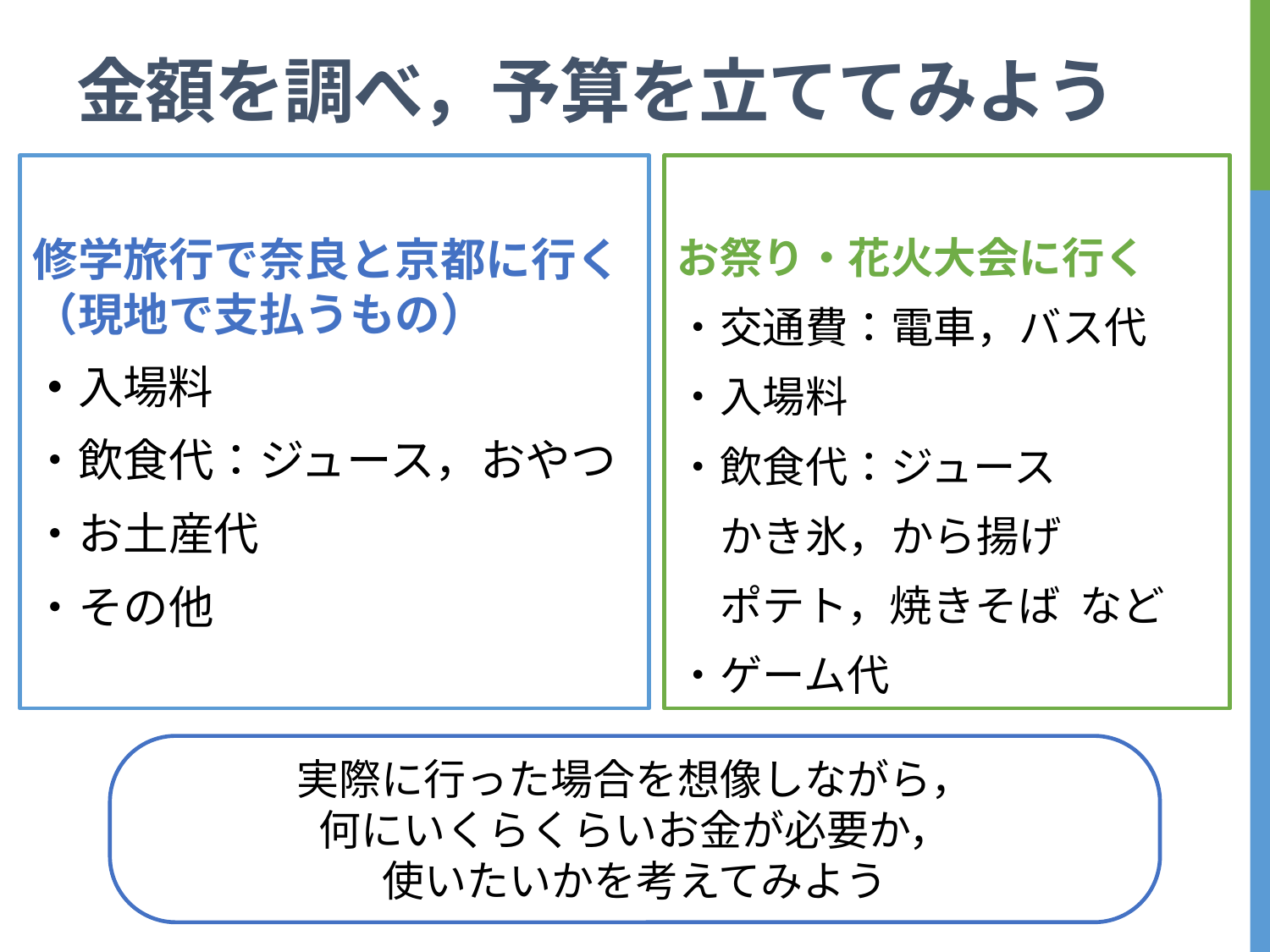

# 金額を調べ，予算を立ててみよう

修学旅行で奈良と京都に行く
（現地で支払うもの）
・入場料
・飲食代：ジュース，おやつ
・お土産代
・その他

お祭り・花火大会に行く
・交通費：電車，バス代
・入場料
・飲食代：ジュース
　かき氷，から揚げ
　ポテト，焼きそば  など
・ゲーム代
実際に行った場合を想像しながら，
何にいくらくらいお金が必要か，
使いたいかを考えてみよう